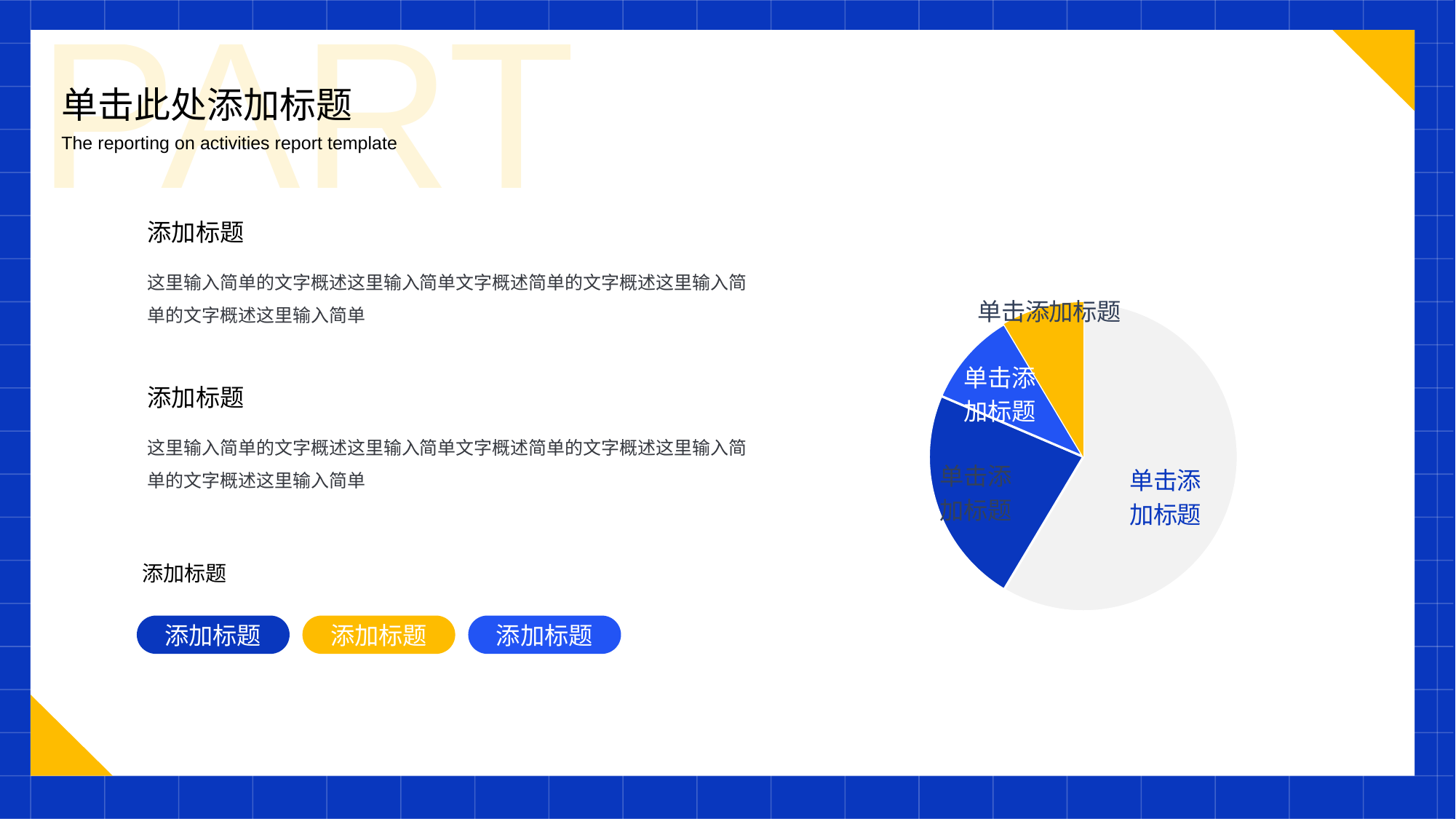

PART

单击此处添加标题
The reporting on activities report template

### Chart

| Category | 列1 |
|---|---|
| 平台建设 | 8.2 |
| 产品研发 | 3.2 |
| 推广运营 | 1.4 |
| 市场拓展 | 1.2 |
添加标题
这里输入简单的文字概述这里输入简单文字概述简单的文字概述这里输入简单的文字概述这里输入简单
添加标题
这里输入简单的文字概述这里输入简单文字概述简单的文字概述这里输入简单的文字概述这里输入简单
添加标题
添加标题
添加标题
添加标题